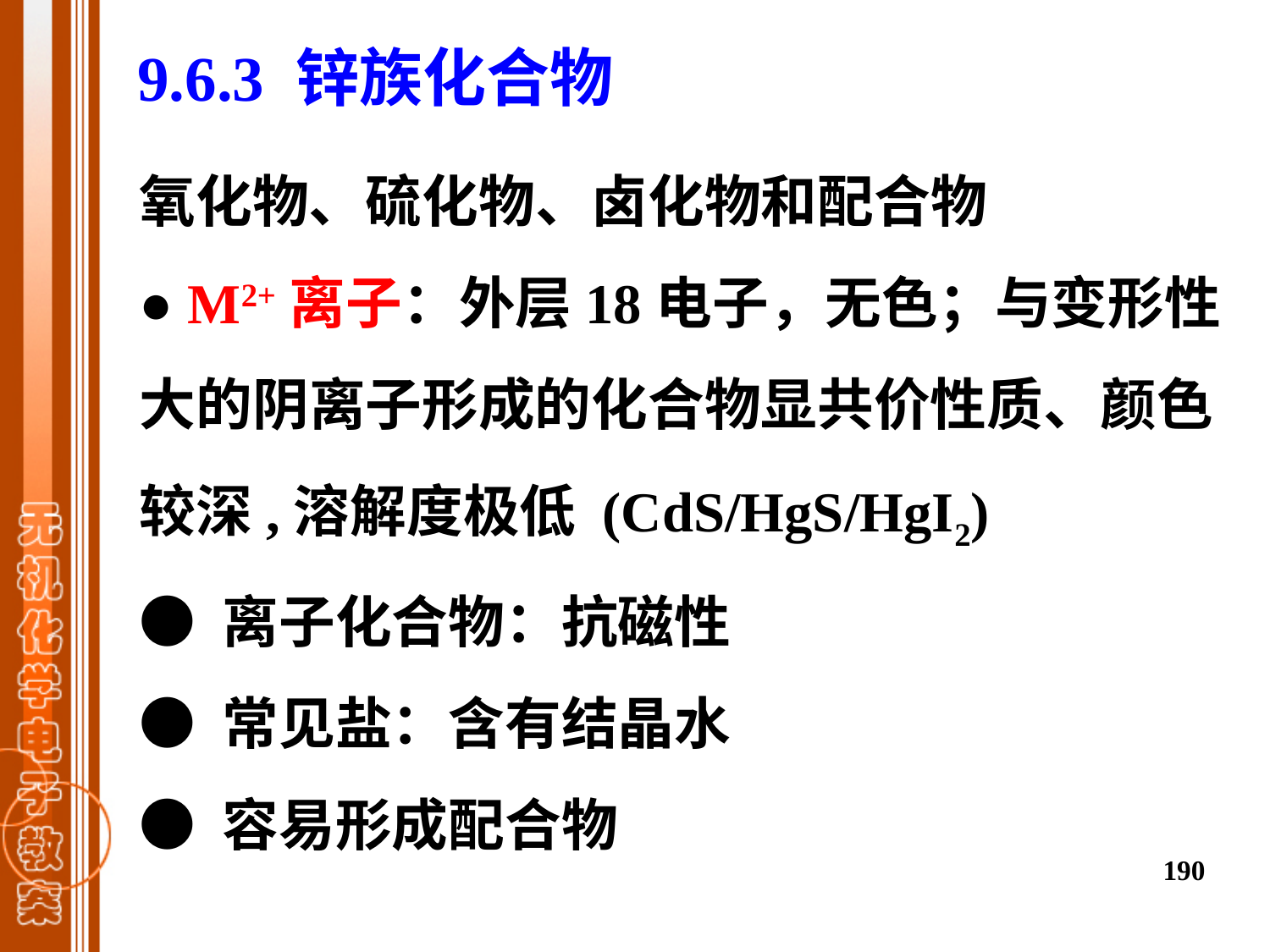

9.6.3 锌族化合物
氧化物、硫化物、卤化物和配合物
● M2+离子：外层18电子，无色；与变形性大的阴离子形成的化合物显共价性质、颜色较深,溶解度极低 (CdS/HgS/HgI2)
● 离子化合物：抗磁性
● 常见盐：含有结晶水
● 容易形成配合物
190